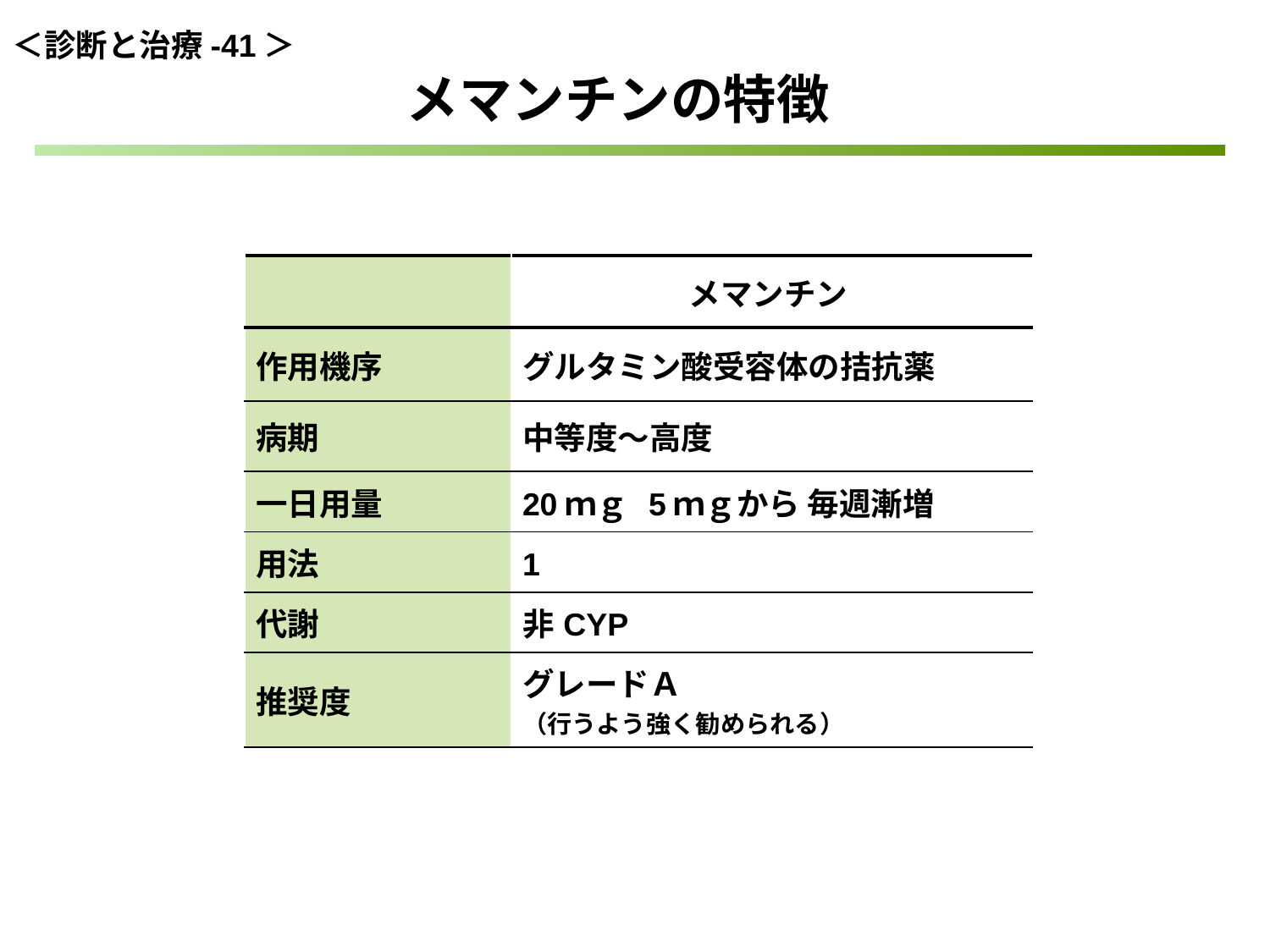

＜診断と治療-41＞
メマンチンの特徴

|  | メマンチン |
| --- | --- |
| 作用機序 | グルタミン酸受容体の拮抗薬 |
| 病期 | 中等度～高度 |
| 一日用量 | 20ｍｇ　5ｍｇから 毎週漸増 |
| 用法 | 1 |
| 代謝 | 非CYP |
| 推奨度 | グレードＡ （行うよう強く勧められる） |